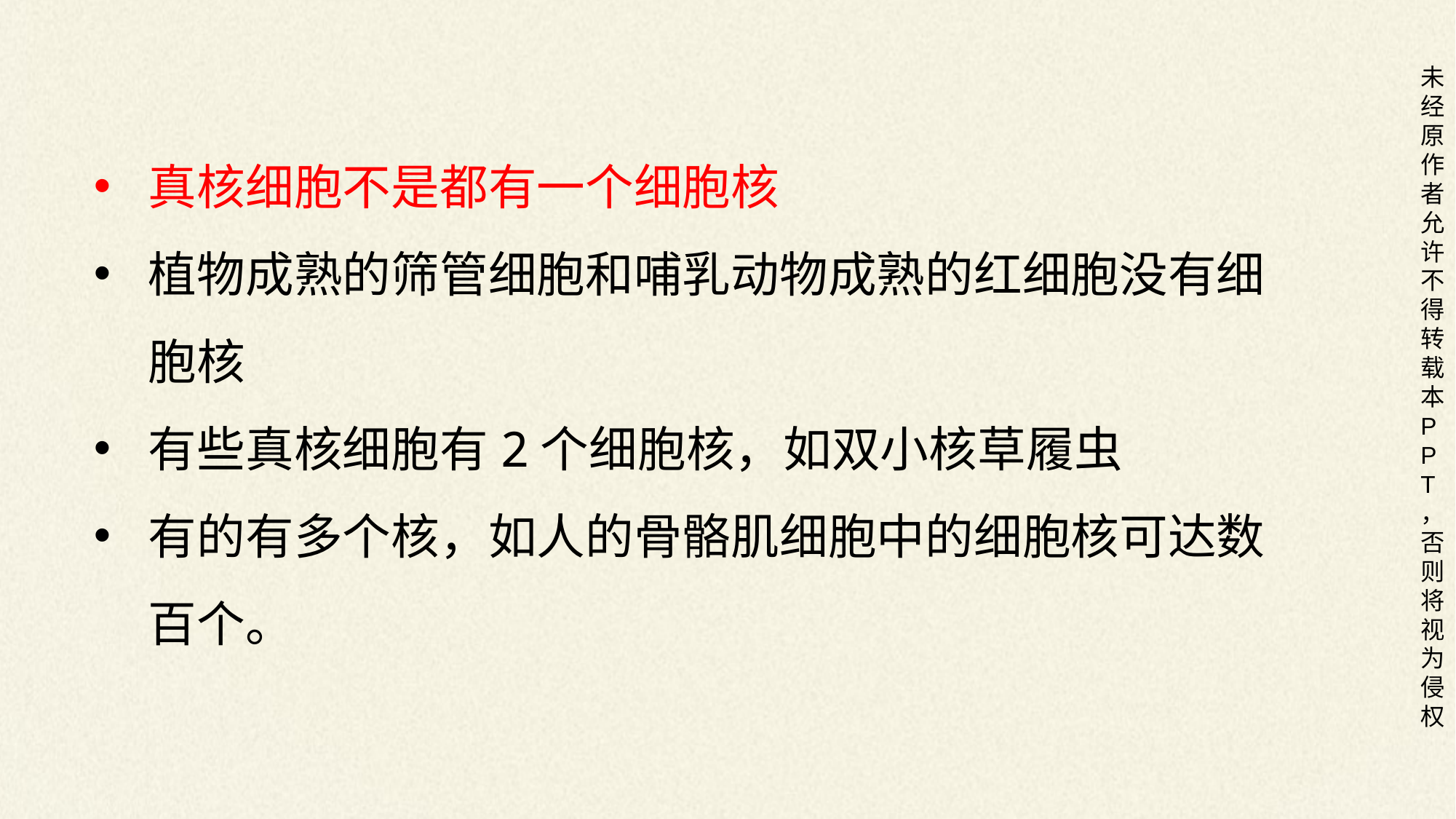

真核细胞不是都有一个细胞核
植物成熟的筛管细胞和哺乳动物成熟的红细胞没有细胞核
有些真核细胞有2个细胞核，如双小核草履虫
有的有多个核，如人的骨骼肌细胞中的细胞核可达数百个。